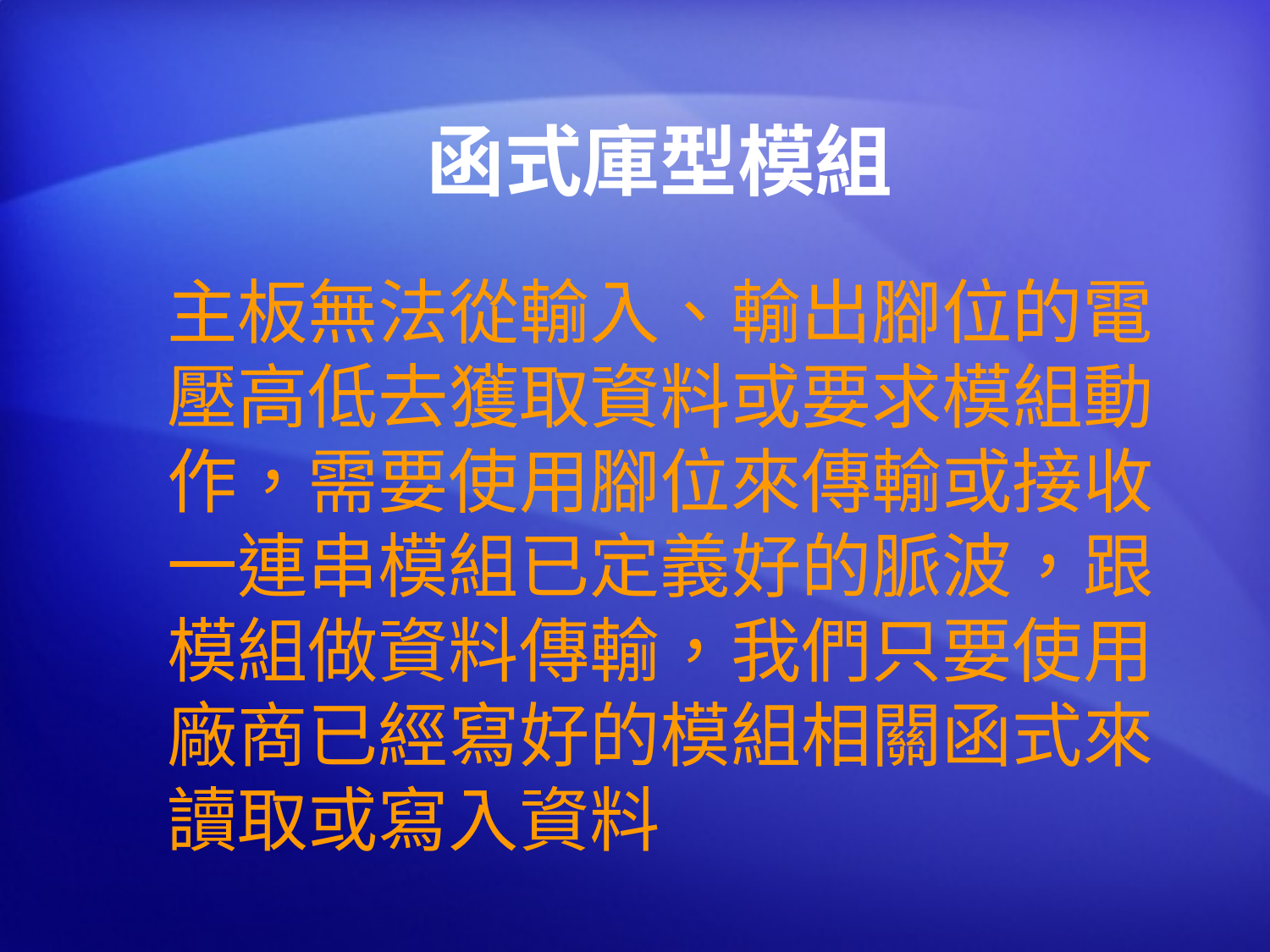

# 函式庫型模組
主板無法從輸入、輸出腳位的電壓高低去獲取資料或要求模組動作，需要使用腳位來傳輸或接收一連串模組已定義好的脈波，跟模組做資料傳輸，我們只要使用廠商已經寫好的模組相關函式來讀取或寫入資料